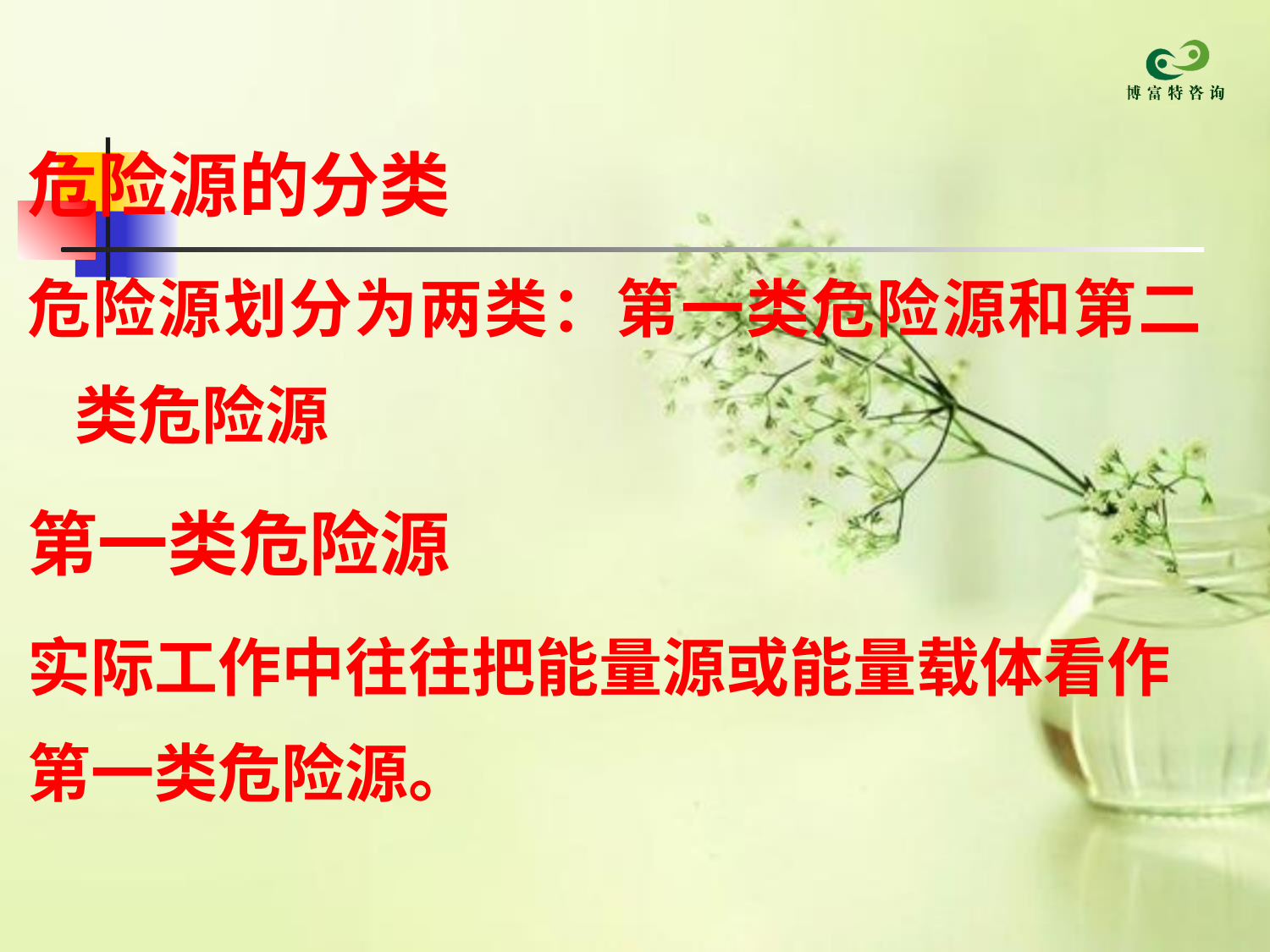

危险源的分类
危险源划分为两类：第一类危险源和第二类危险源
第一类危险源
实际工作中往往把能量源或能量载体看作第一类危险源。